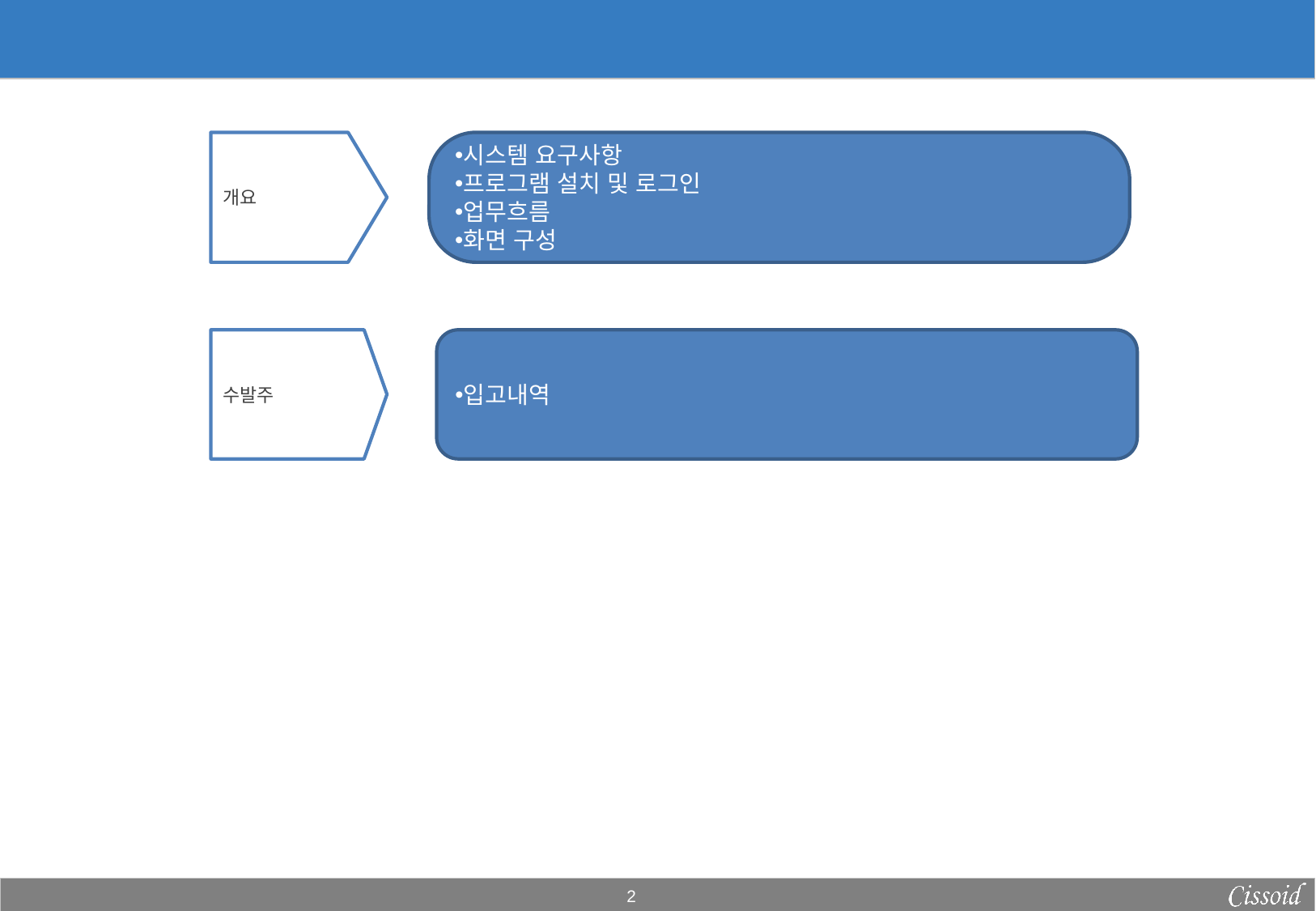

개요
시스템 요구사항
프로그램 설치 및 로그인
업무흐름
화면 구성
수발주
입고내역